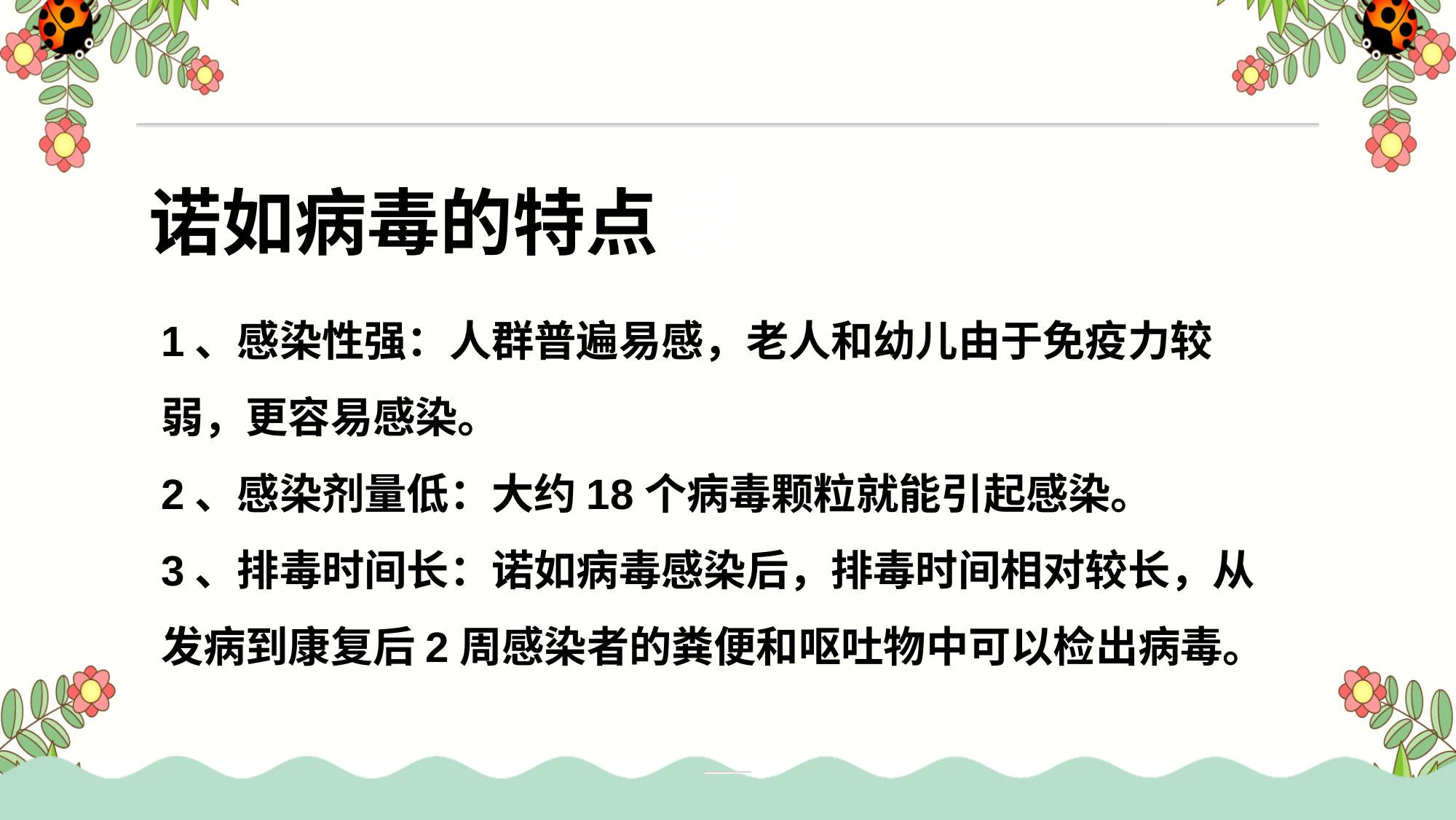

行业PPT模板http://www.1ppt.com/hangye/
诺如病毒的特点录
1、感染性强：人群普遍易感，老人和幼儿由于免疫力较弱，更容易感染。
2、感染剂量低：大约18个病毒颗粒就能引起感染。
3、排毒时间长：诺如病毒感染后，排毒时间相对较长，从发病到康复后2周感染者的粪便和呕吐物中可以检出病毒。